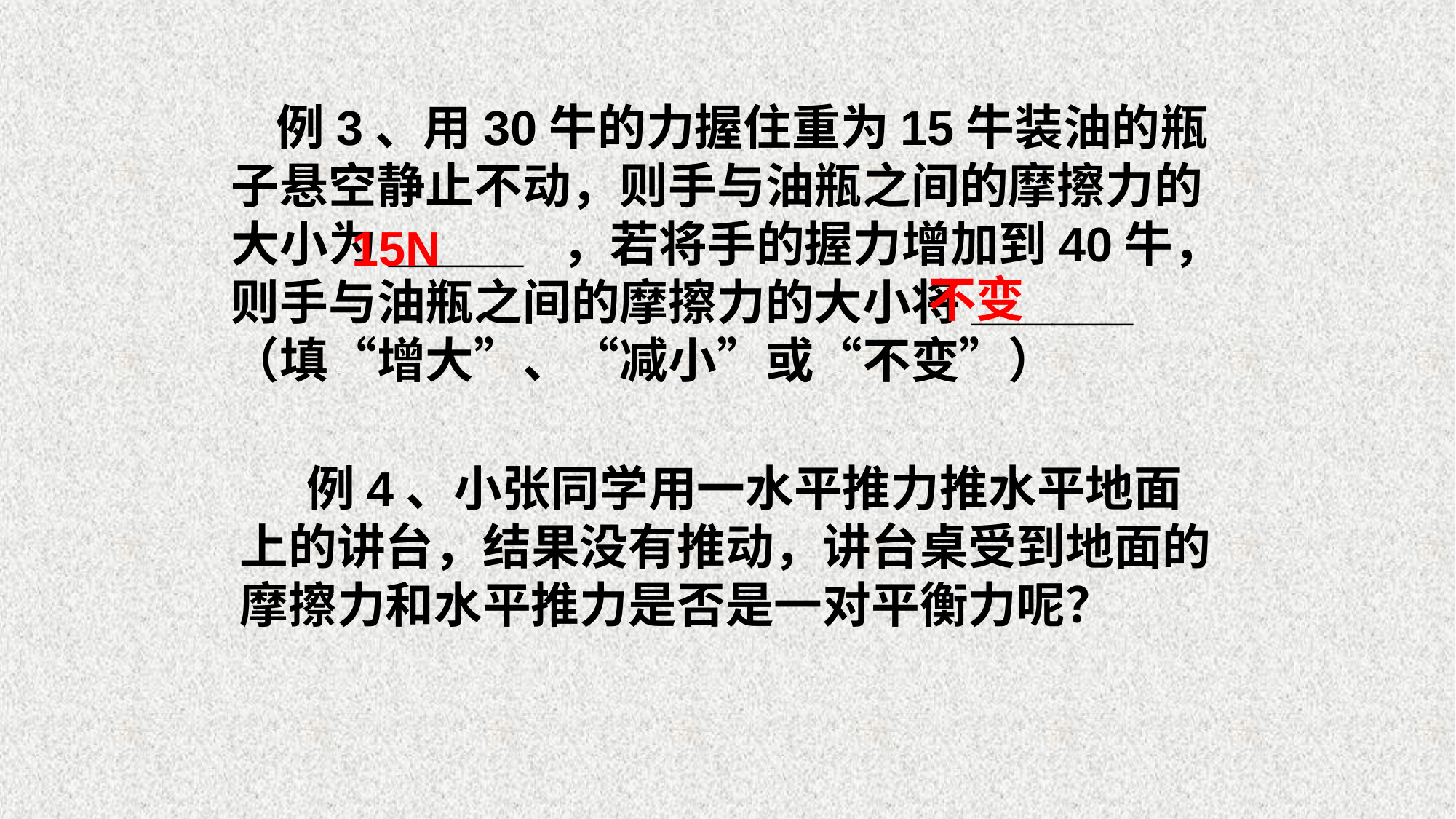

例3、用30牛的力握住重为15牛装油的瓶子悬空静止不动，则手与油瓶之间的摩擦力的大小为_____  ，若将手的握力增加到40牛，则手与油瓶之间的摩擦力的大小将______ （填“增大”、“减小”或“不变”）
15N
不变
     例4、小张同学用一水平推力推水平地面上的讲台，结果没有推动，讲台桌受到地面的摩擦力和水平推力是否是一对平衡力呢？